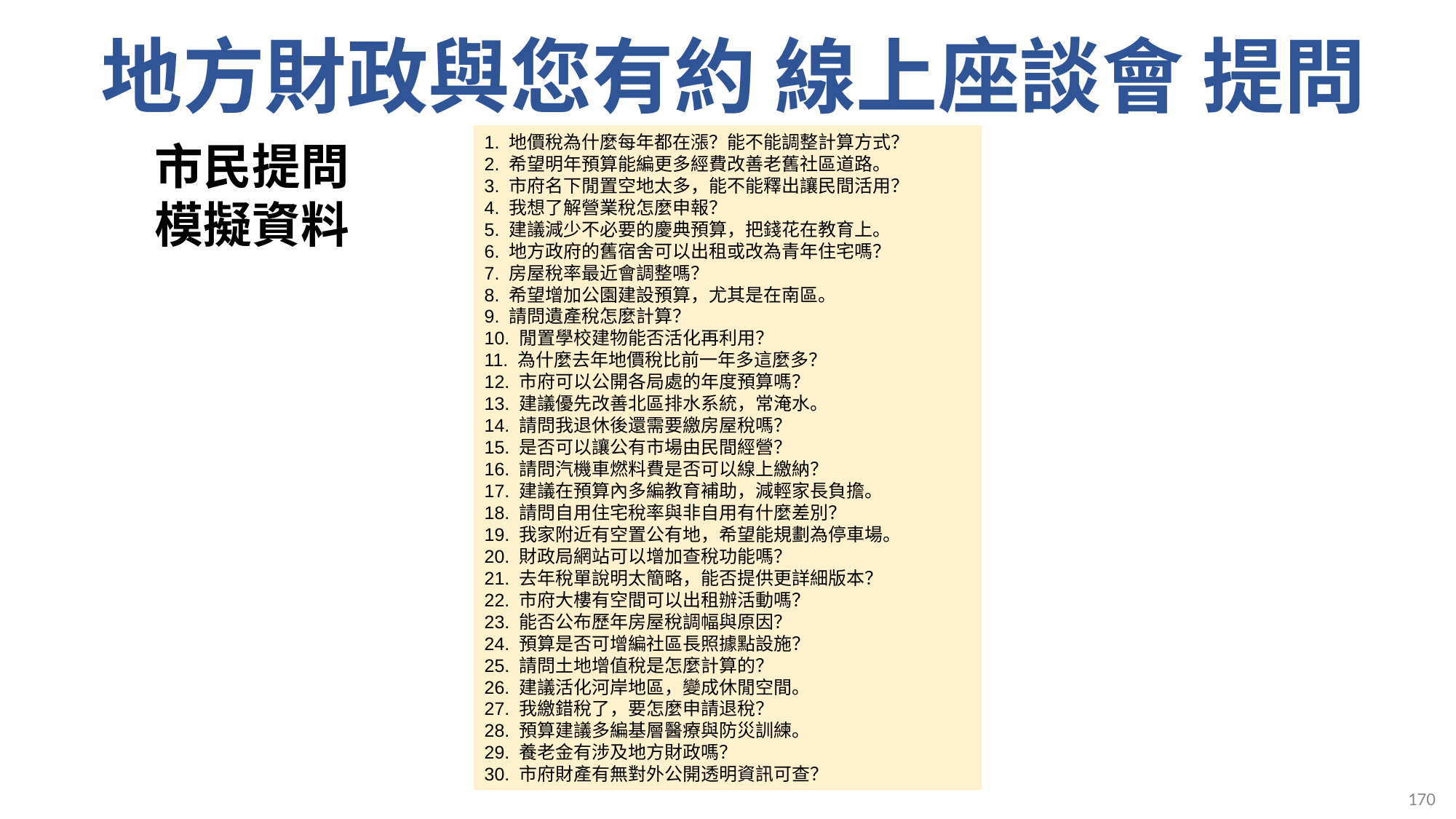

# 地方財政與您有約 線上座談會 提問
1. 地價稅為什麼每年都在漲？能不能調整計算方式？
2. 希望明年預算能編更多經費改善老舊社區道路。
3. 市府名下閒置空地太多，能不能釋出讓民間活用？
4. 我想了解營業稅怎麼申報？
5. 建議減少不必要的慶典預算，把錢花在教育上。
6. 地方政府的舊宿舍可以出租或改為青年住宅嗎？
7. 房屋稅率最近會調整嗎？
8. 希望增加公園建設預算，尤其是在南區。
9. 請問遺產稅怎麼計算？
10. 閒置學校建物能否活化再利用？
11. 為什麼去年地價稅比前一年多這麼多？
12. 市府可以公開各局處的年度預算嗎？
13. 建議優先改善北區排水系統，常淹水。
14. 請問我退休後還需要繳房屋稅嗎？
15. 是否可以讓公有市場由民間經營？
16. 請問汽機車燃料費是否可以線上繳納？
17. 建議在預算內多編教育補助，減輕家長負擔。
18. 請問自用住宅稅率與非自用有什麼差別？
19. 我家附近有空置公有地，希望能規劃為停車場。
20. 財政局網站可以增加查稅功能嗎？
21. 去年稅單說明太簡略，能否提供更詳細版本？
22. 市府大樓有空間可以出租辦活動嗎？
23. 能否公布歷年房屋稅調幅與原因？
24. 預算是否可增編社區長照據點設施？
25. 請問土地增值稅是怎麼計算的？
26. 建議活化河岸地區，變成休閒空間。
27. 我繳錯稅了，要怎麼申請退稅？
28. 預算建議多編基層醫療與防災訓練。
29. 養老金有涉及地方財政嗎？
30. 市府財產有無對外公開透明資訊可查？
市民提問
模擬資料
170